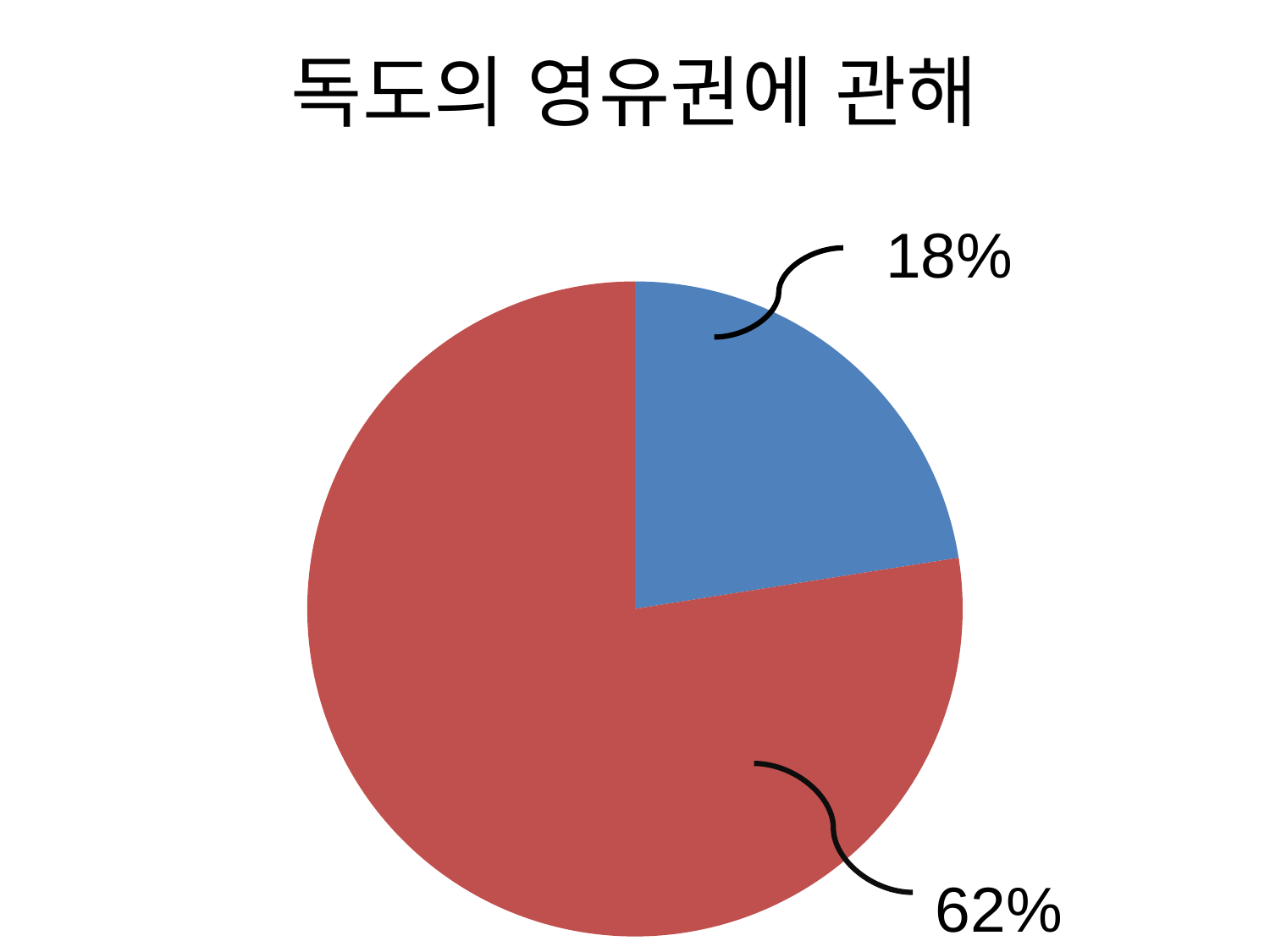

# 독도의 영유권에 관해

### Chart:

| Category |     |
|---|---|
| 1분기 | 18.0 |
| 2분기 | 62.0 |
18%
62%